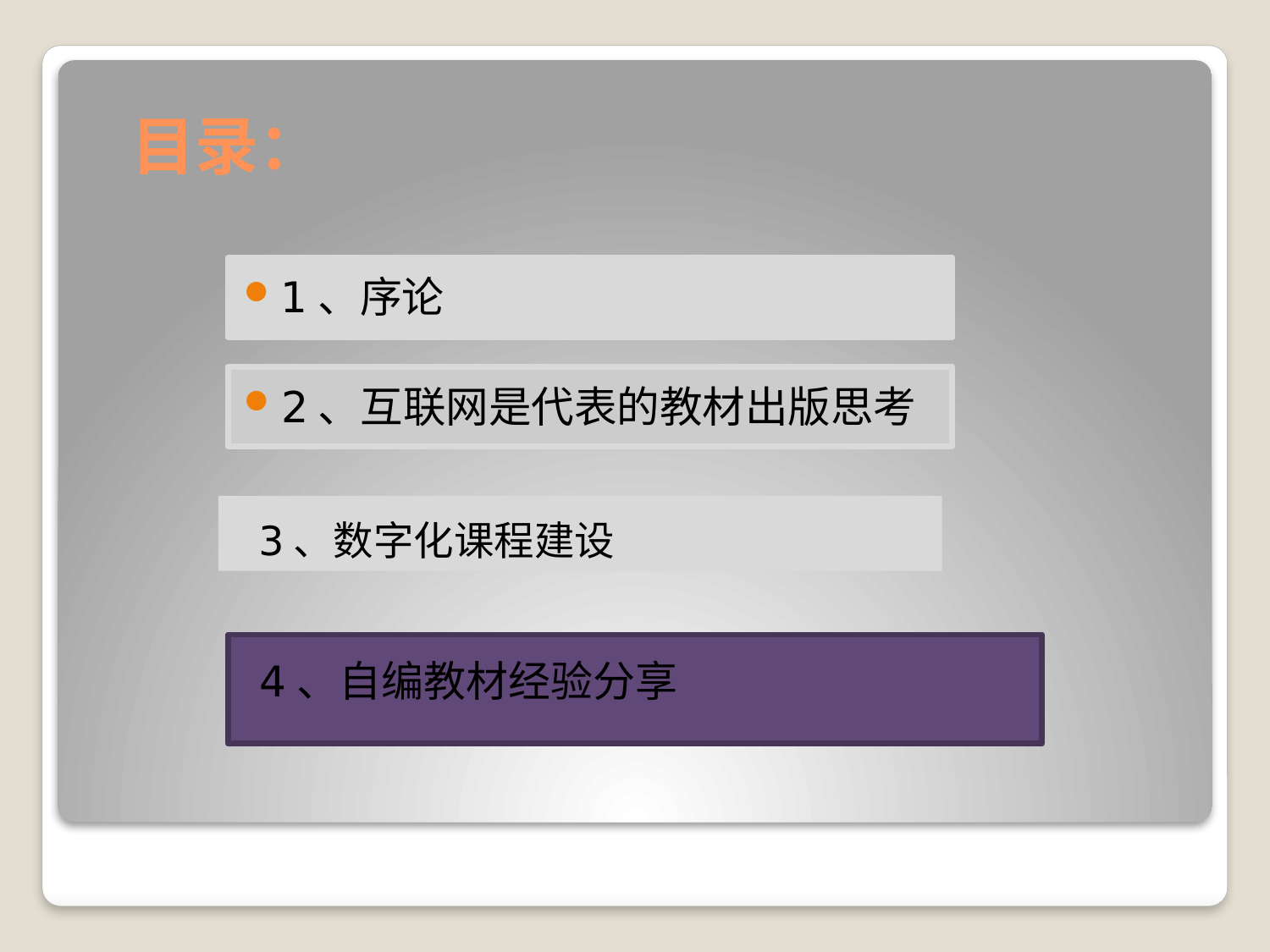

# 目录：
1、序论

2、互联网是代表的教材出版思考

 3、数字化课程建设
 4、自编教材经验分享